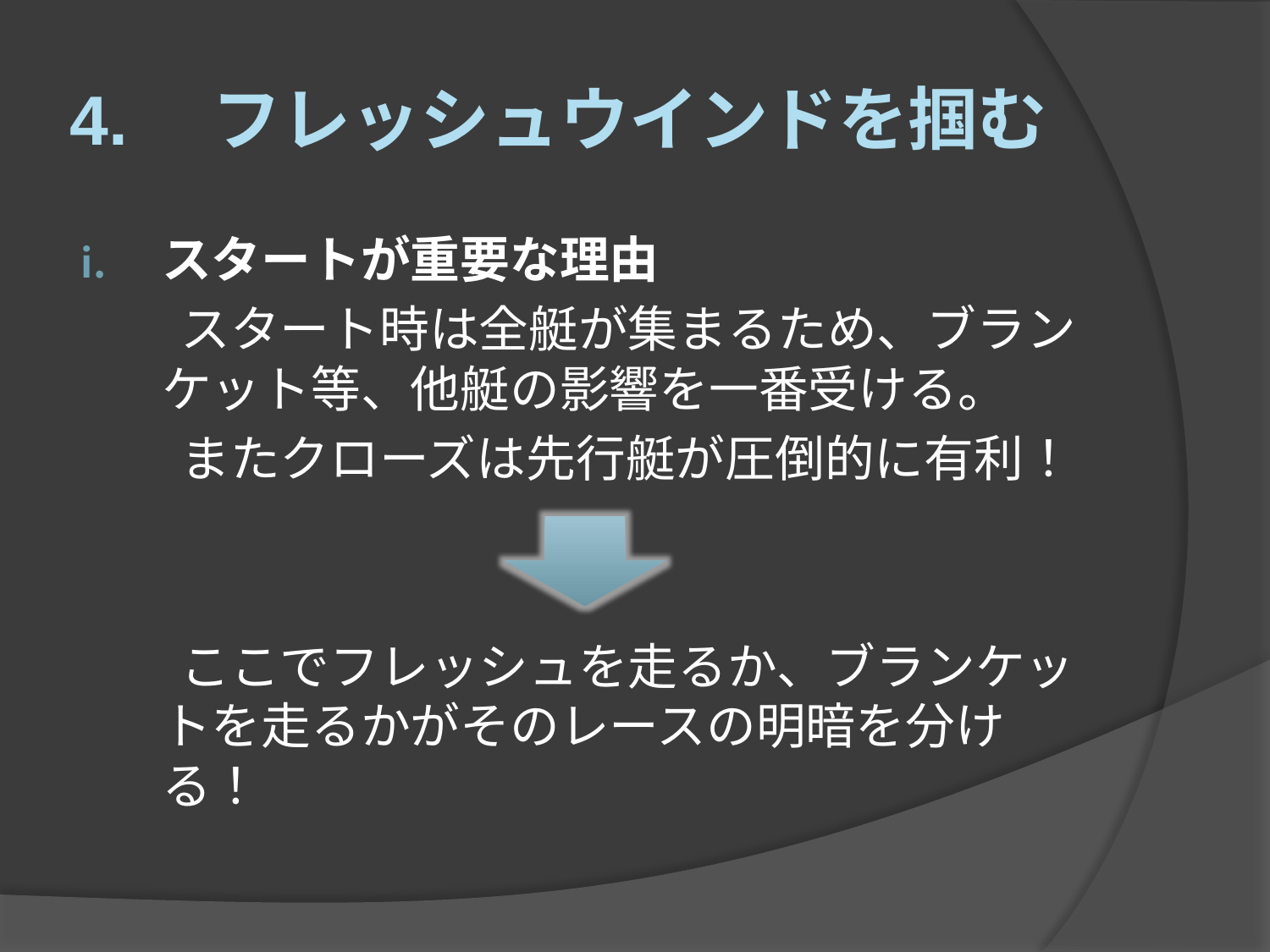

# 4.　フレッシュウインドを掴む
スタートが重要な理由
　　スタート時は全艇が集まるため、ブランケット等、他艇の影響を一番受ける。
　　またクローズは先行艇が圧倒的に有利！

　　ここでフレッシュを走るか、ブランケットを走るかがそのレースの明暗を分ける！